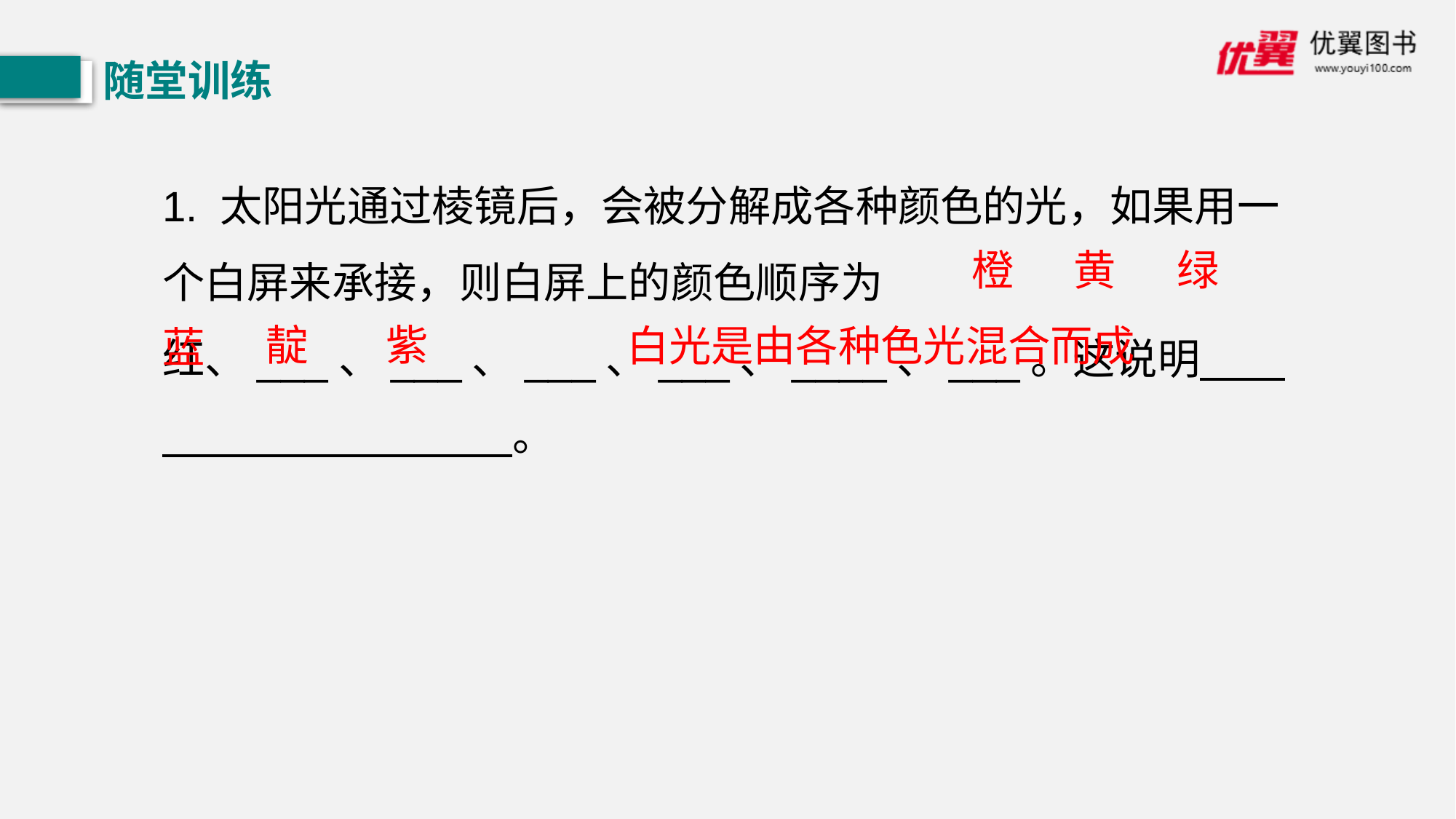

随堂训练

1. 太阳光通过棱镜后，会被分解成各种颜色的光，如果用一个白屏来承接，则白屏上的颜色顺序为红、___、___、___、___、____、___。这说明                                               。
橙
黄
绿
靛
紫
白光是由各种色光混合而成
蓝